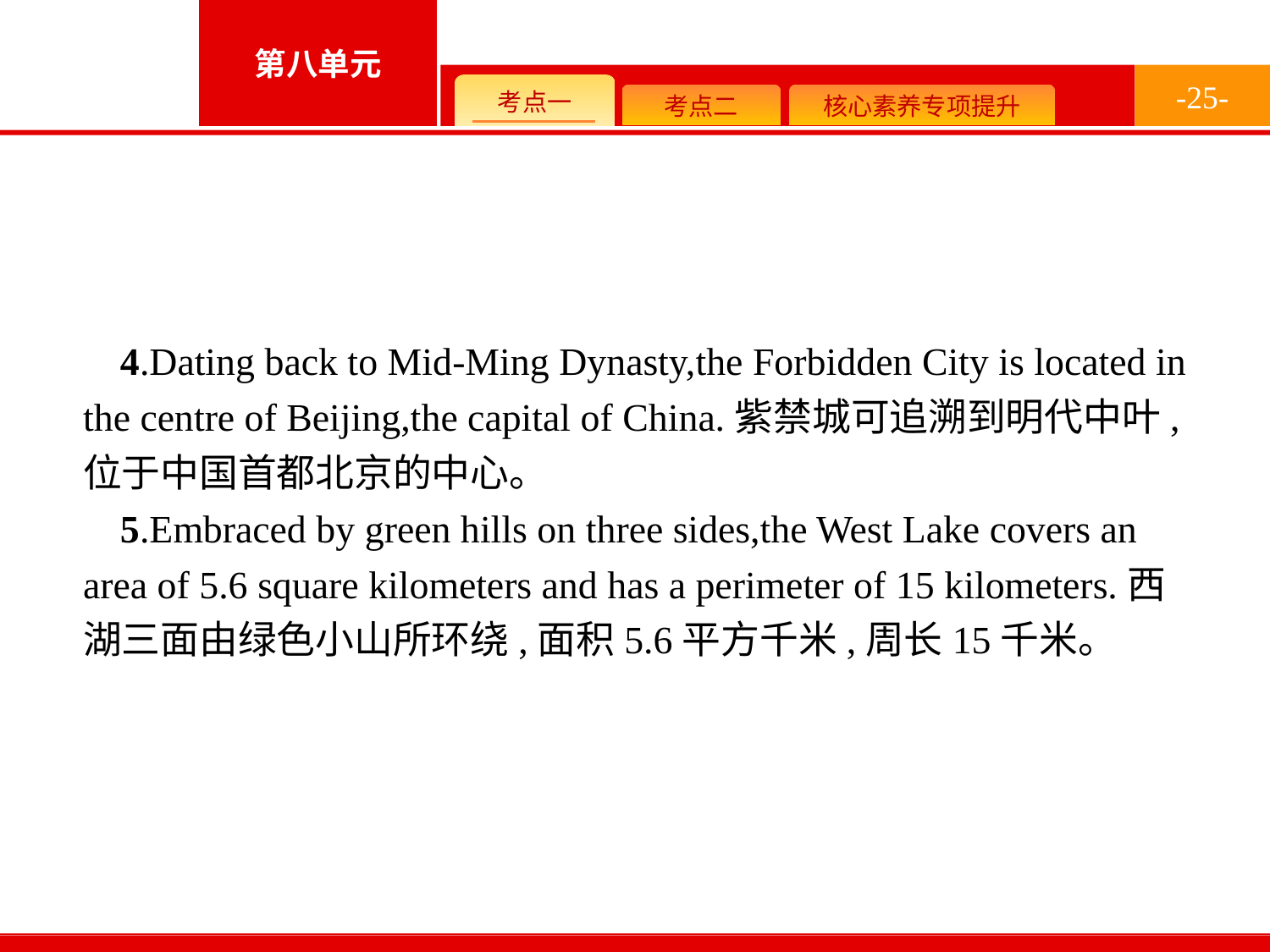

-25-
4.Dating back to Mid-Ming Dynasty,the Forbidden City is located in the centre of Beijing,the capital of China.紫禁城可追溯到明代中叶,位于中国首都北京的中心。
5.Embraced by green hills on three sides,the West Lake covers an area of 5.6 square kilometers and has a perimeter of 15 kilometers.西湖三面由绿色小山所环绕,面积5.6平方千米,周长15千米。